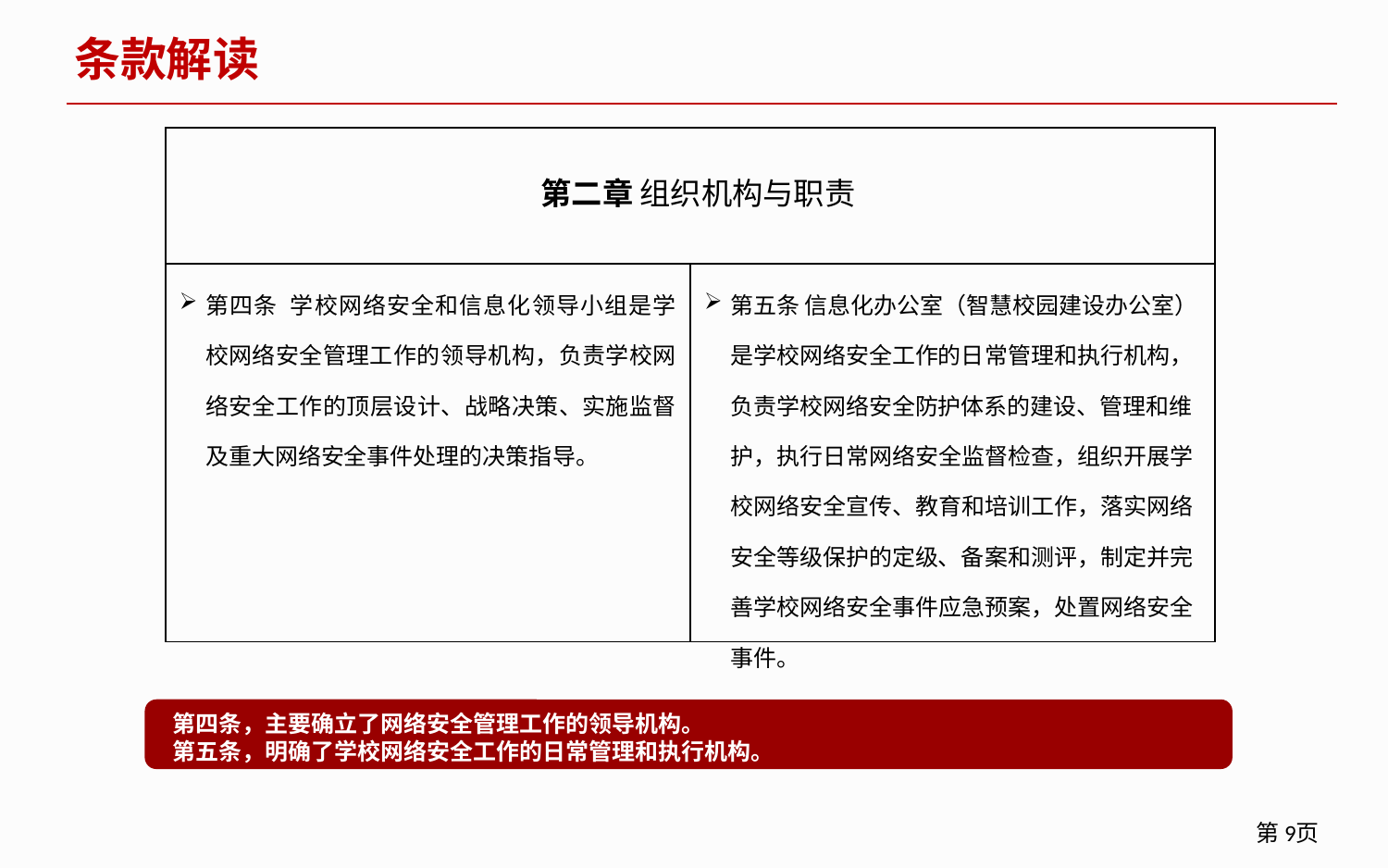

条款解读
| 第二章 组织机构与职责 |  |
| --- | --- |
| 第四条 学校网络安全和信息化领导小组是学校网络安全管理工作的领导机构，负责学校网络安全工作的顶层设计、战略决策、实施监督及重大网络安全事件处理的决策指导。 | 第五条 信息化办公室（智慧校园建设办公室）是学校网络安全工作的日常管理和执行机构，负责学校网络安全防护体系的建设、管理和维护，执行日常网络安全监督检查，组织开展学校网络安全宣传、教育和培训工作，落实网络安全等级保护的定级、备案和测评，制定并完善学校网络安全事件应急预案，处置网络安全事件。 |
 第四条，主要确立了网络安全管理工作的领导机构。
 第五条，明确了学校网络安全工作的日常管理和执行机构。